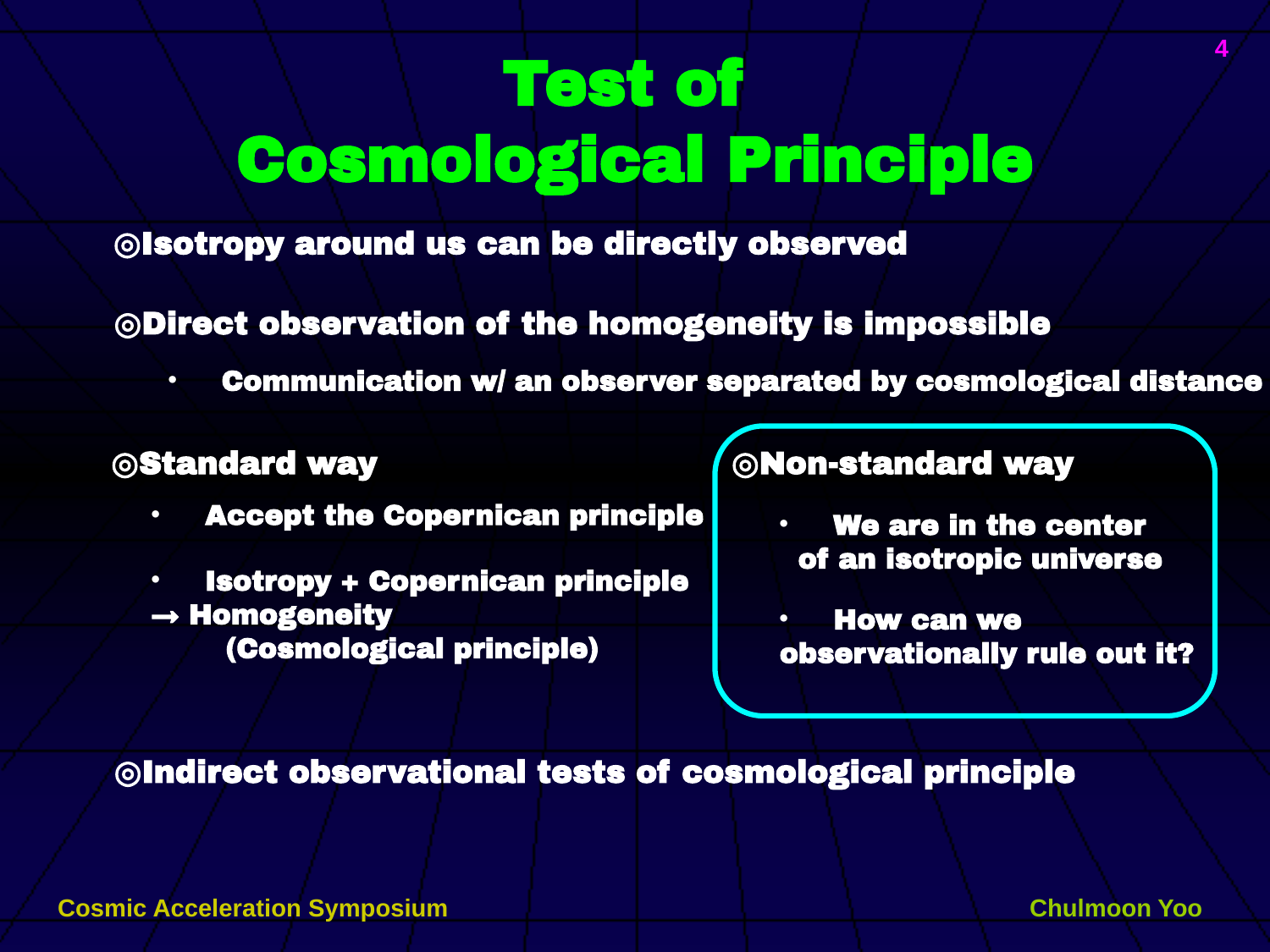

4
# Test of Cosmological Principle
◎Isotropy around us can be directly observed
◎Direct observation of the homogeneity is impossible
・　Communication w/ an observer separated by cosmological distance

◎Standard way
◎Non-standard way
・　Accept the Copernican principle
・　We are in the center
   of an isotropic universe
・　Isotropy + Copernican principle
 → Homogeneity
         (Cosmological principle)

・　How can we
 observationally rule out it?
◎Indirect observational tests of cosmological principle
Cosmic Acceleration Symposium
Chulmoon Yoo